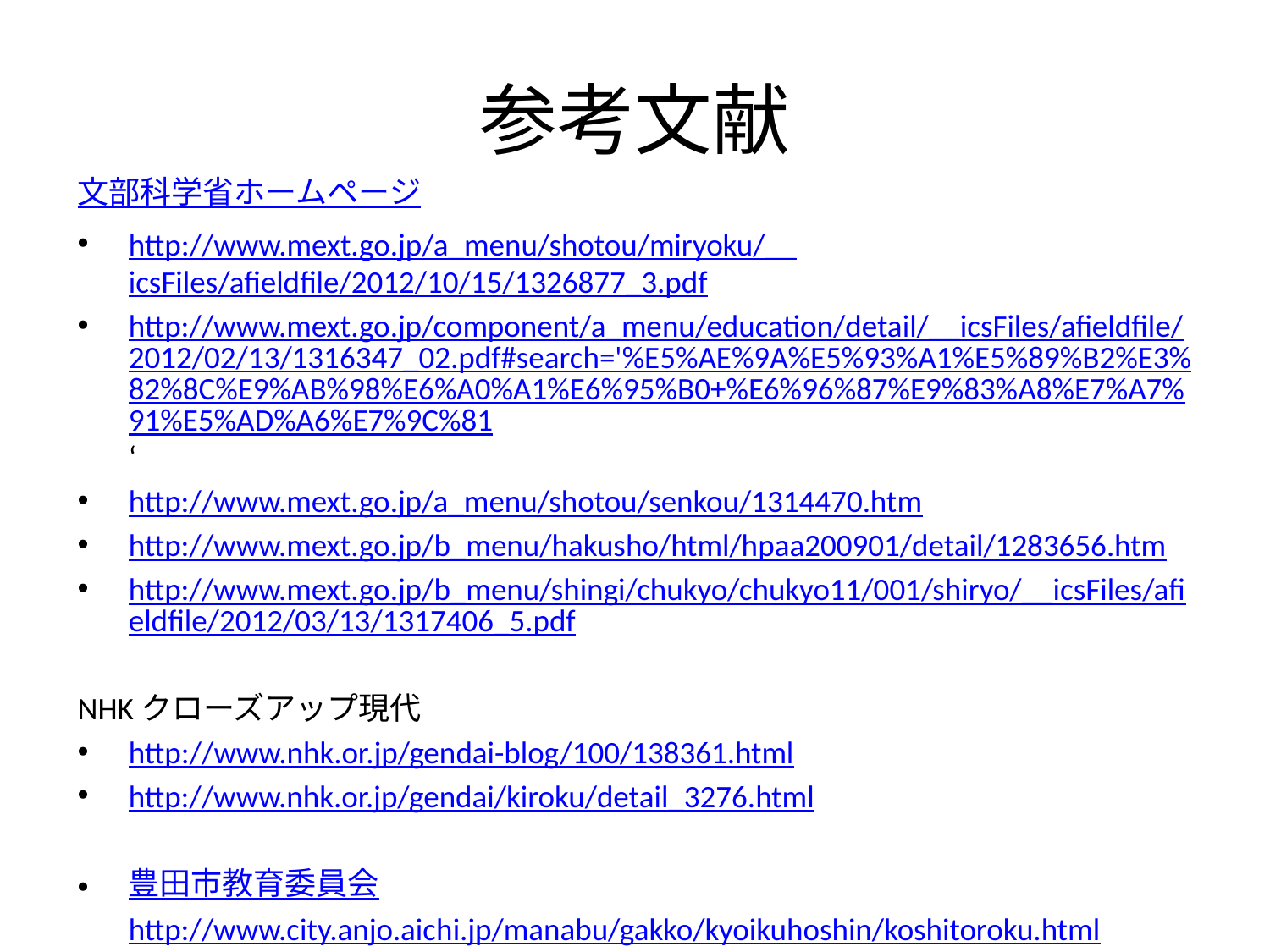

# 参考文献
文部科学省ホームページ
http://www.mext.go.jp/a_menu/shotou/miryoku/__icsFiles/afieldfile/2012/10/15/1326877_3.pdf
http://www.mext.go.jp/component/a_menu/education/detail/__icsFiles/afieldfile/2012/02/13/1316347_02.pdf#search='%E5%AE%9A%E5%93%A1%E5%89%B2%E3%82%8C%E9%AB%98%E6%A0%A1%E6%95%B0+%E6%96%87%E9%83%A8%E7%A7%91%E5%AD%A6%E7%9C%81‘
http://www.mext.go.jp/a_menu/shotou/senkou/1314470.htm
http://www.mext.go.jp/b_menu/hakusho/html/hpaa200901/detail/1283656.htm
http://www.mext.go.jp/b_menu/shingi/chukyo/chukyo11/001/shiryo/__icsFiles/afieldfile/2012/03/13/1317406_5.pdf

NHKクローズアップ現代
http://www.nhk.or.jp/gendai-blog/100/138361.html
http://www.nhk.or.jp/gendai/kiroku/detail_3276.html

豊田市教育委員会http://www.city.anjo.aichi.jp/manabu/gakko/kyoikuhoshin/koshitoroku.html
京都市教育委員会http://www.city.kyoto.lg.jp/kyoiku/page/0000111450.html